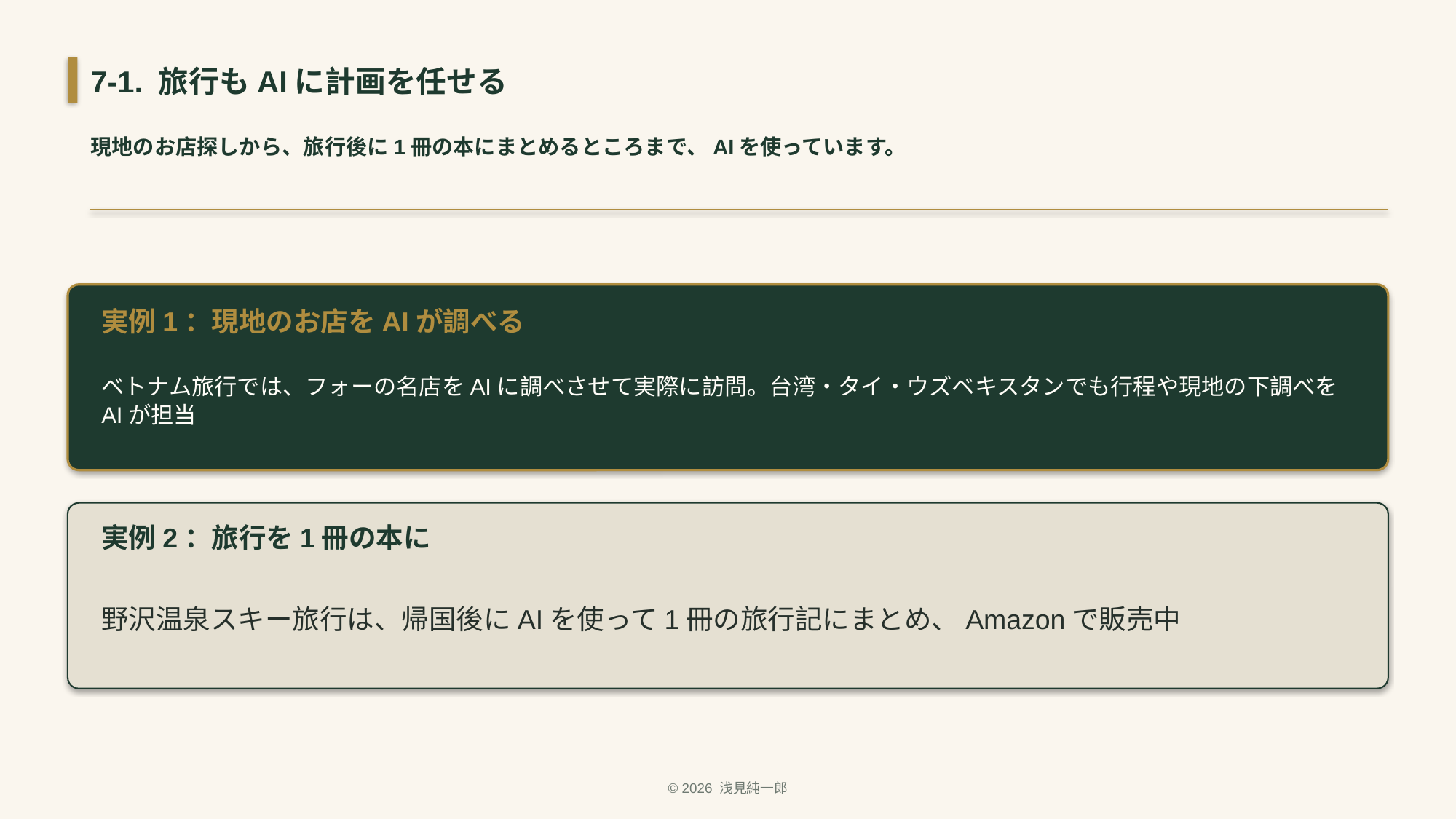

7-1. 旅行もAIに計画を任せる

現地のお店探しから、旅行後に1冊の本にまとめるところまで、AIを使っています。

実例1：現地のお店をAIが調べる
ベトナム旅行では、フォーの名店をAIに調べさせて実際に訪問。台湾・タイ・ウズベキスタンでも行程や現地の下調べをAIが担当

実例2：旅行を1冊の本に
野沢温泉スキー旅行は、帰国後にAIを使って1冊の旅行記にまとめ、Amazonで販売中
© 2026 浅見純一郎